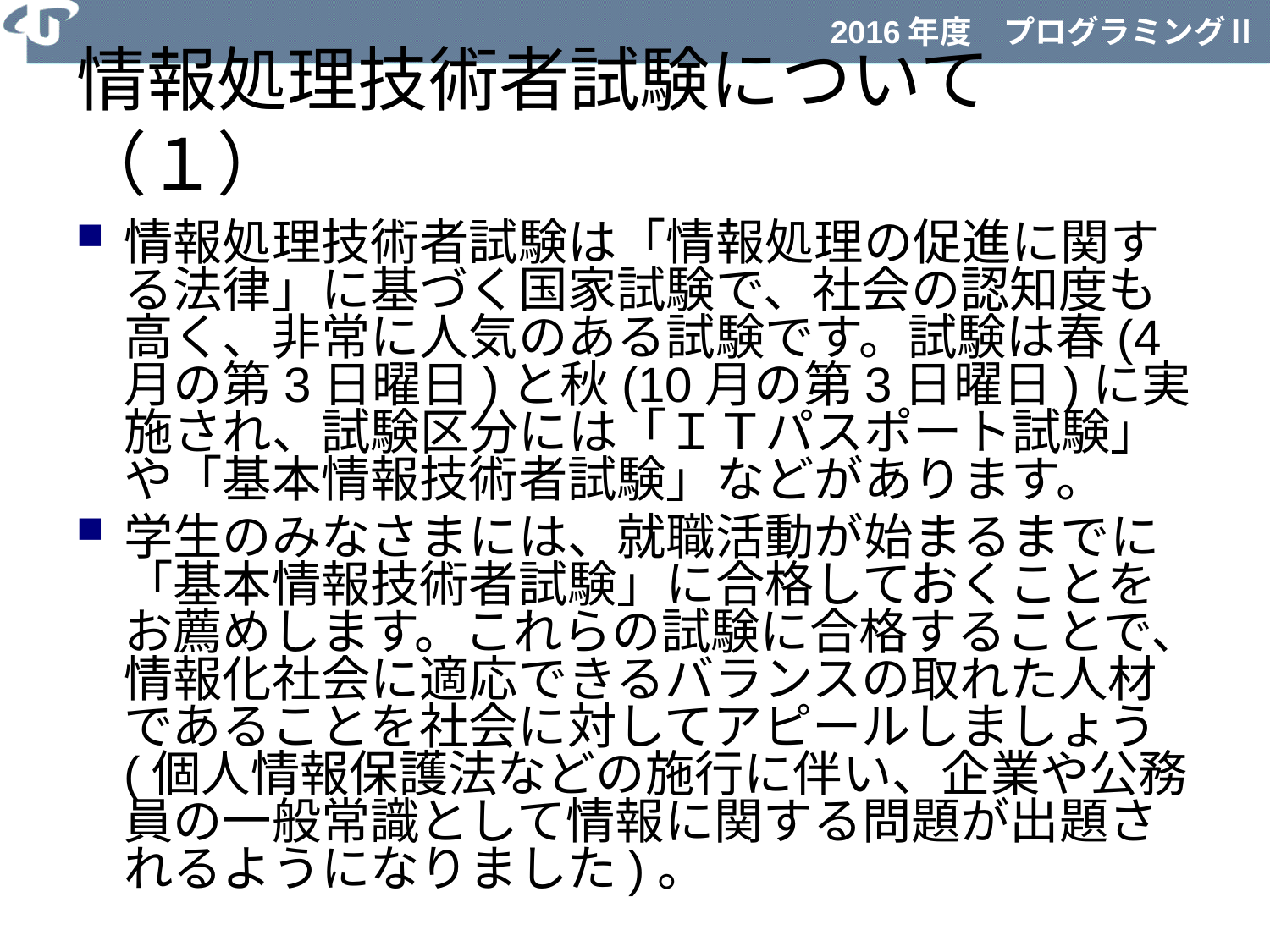

情報処理技術者試験について（１）
情報処理技術者試験は「情報処理の促進に関する法律」に基づく国家試験で、社会の認知度も高く、非常に人気のある試験です。試験は春(4月の第3日曜日)と秋(10月の第3日曜日)に実施され、試験区分には「ＩＴパスポート試験」や「基本情報技術者試験」などがあります。
学生のみなさまには、就職活動が始まるまでに「基本情報技術者試験」に合格しておくことをお薦めします。これらの試験に合格することで、情報化社会に適応できるバランスの取れた人材であることを社会に対してアピールしましょう (個人情報保護法などの施行に伴い、企業や公務員の一般常識として情報に関する問題が出題されるようになりました)。